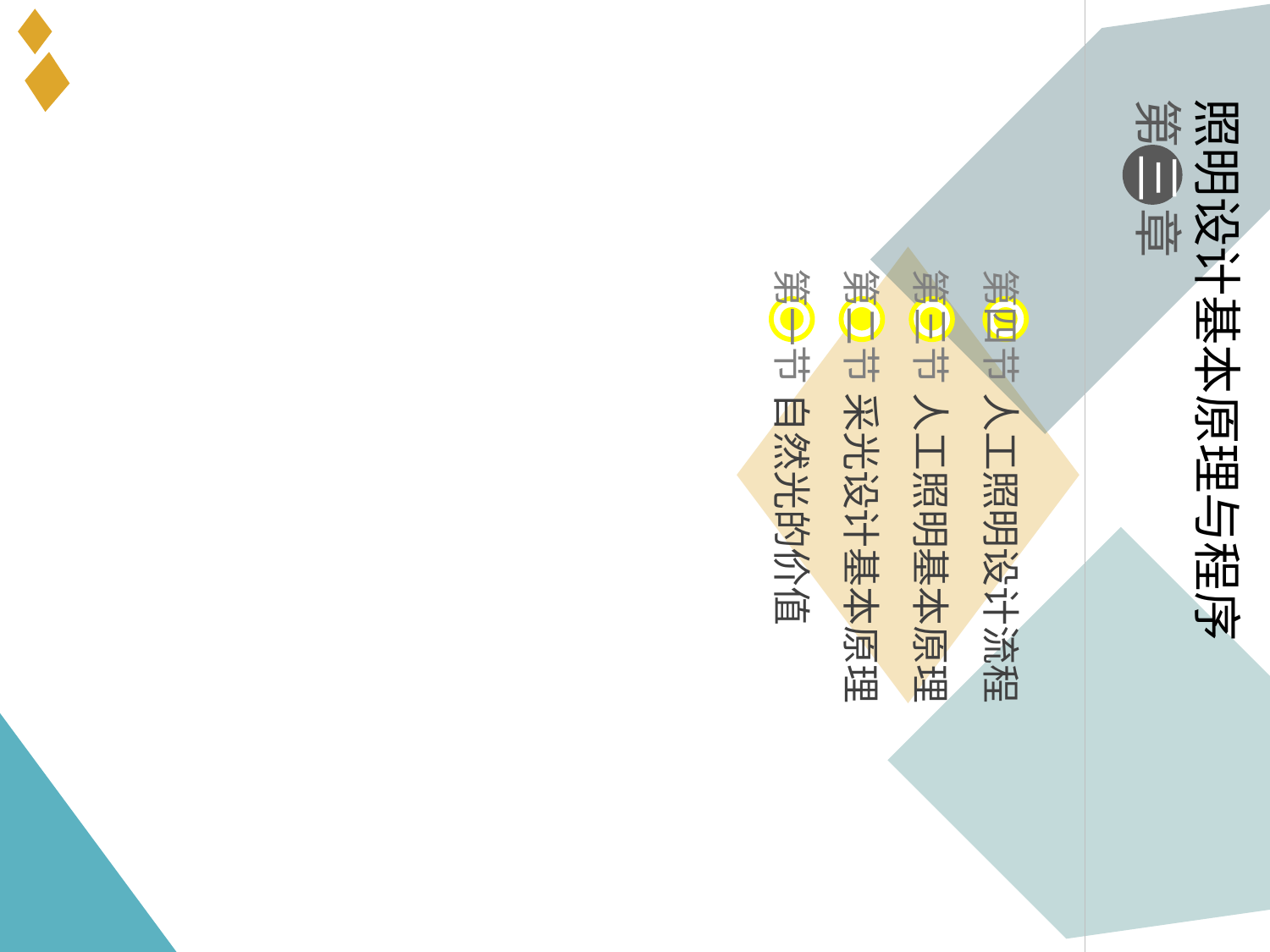

照明设计基本原理与程序
第 三 章

第四节 人工照明设计流程
第三节 人工照明基本原理
第二节 采光设计基本原理
第一节 自然光的价值